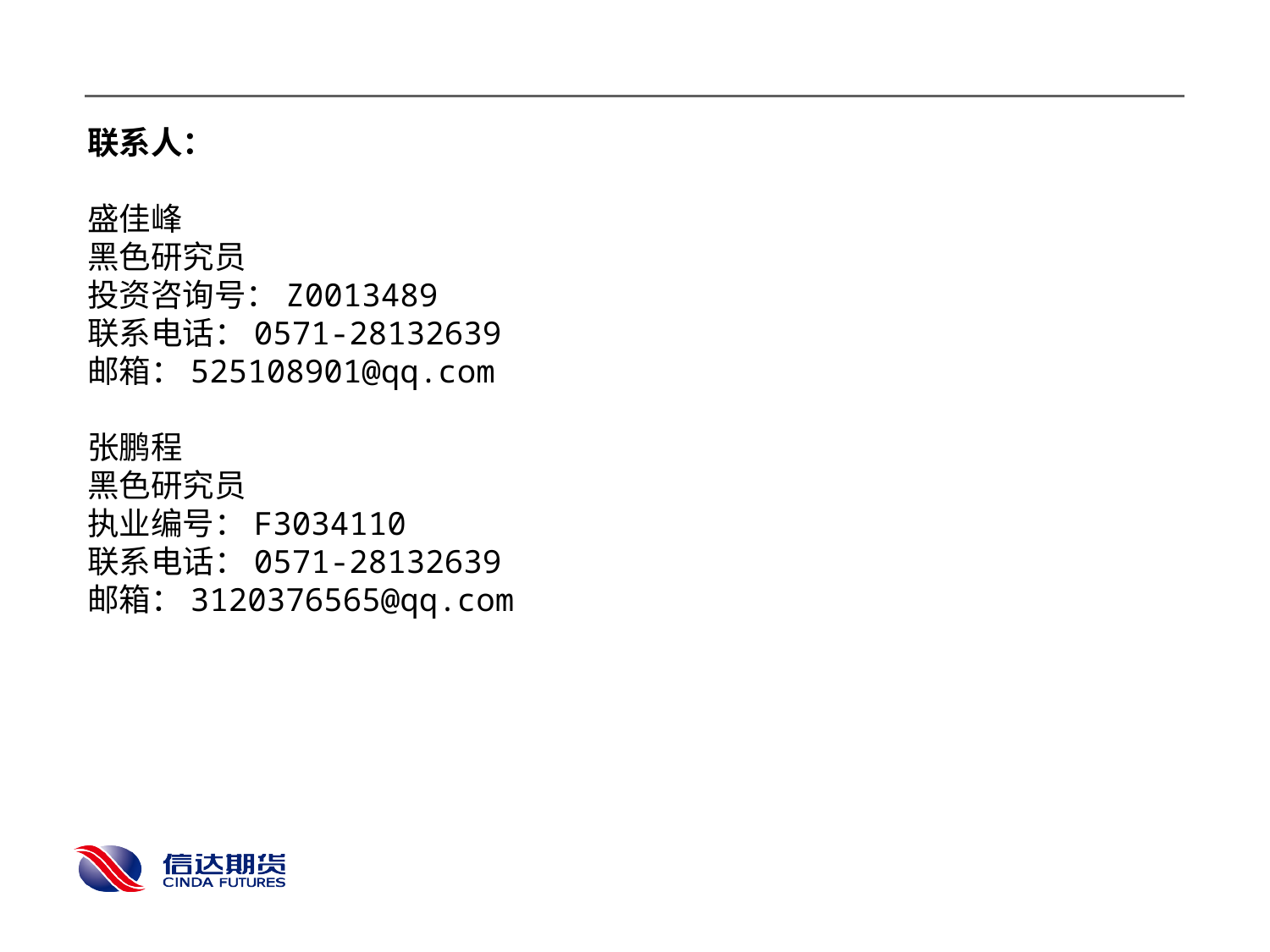

联系人：
盛佳峰
黑色研究员
投资咨询号：Z0013489
联系电话：0571-28132639
邮箱：525108901@qq.com

张鹏程
黑色研究员
执业编号：F3034110
联系电话：0571-28132639
邮箱：3120376565@qq.com